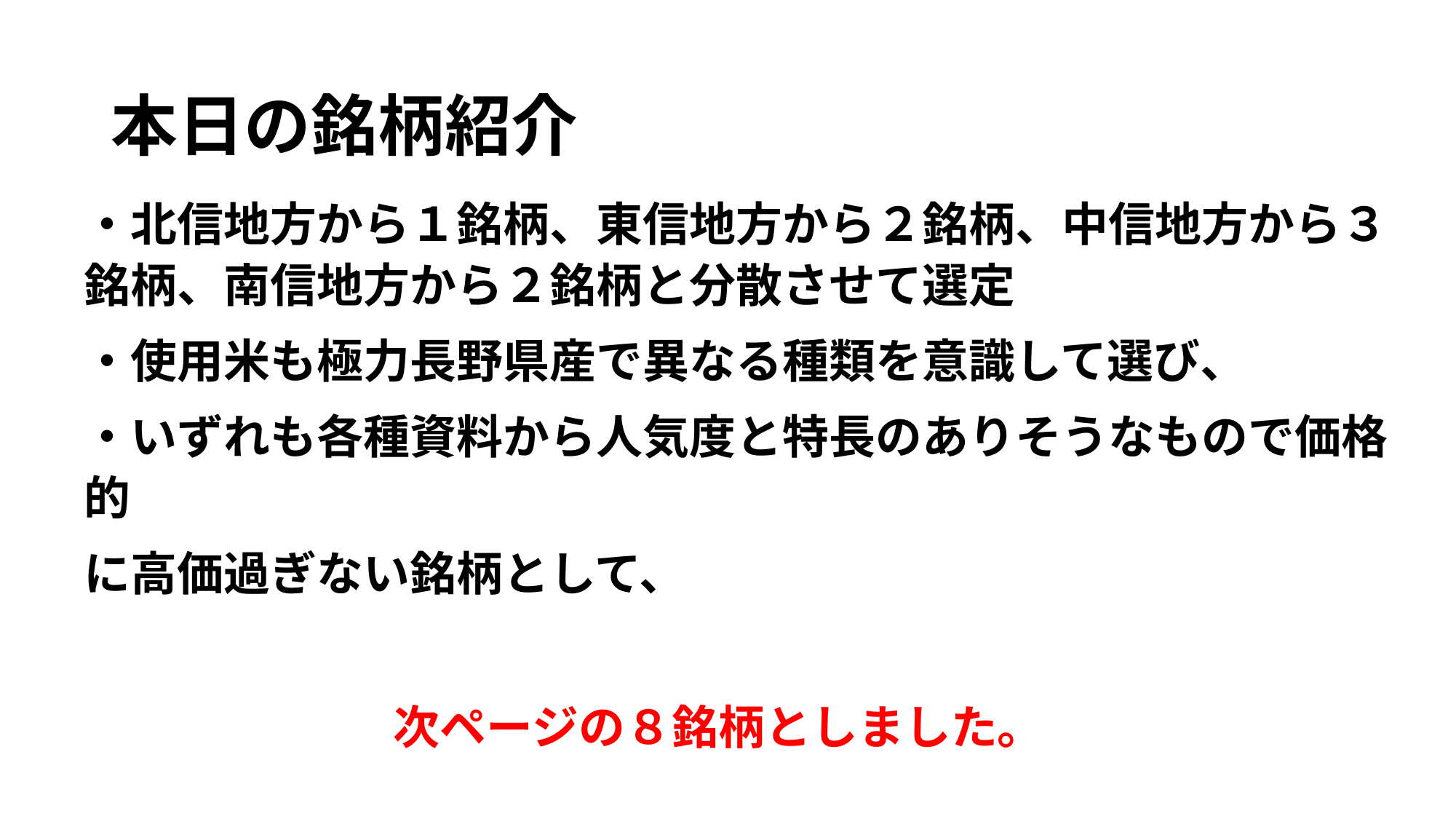

# 本日の銘柄紹介
・北信地方から１銘柄、東信地方から２銘柄、中信地方から３銘柄、南信地方から２銘柄と分散させて選定
・使用米も極力長野県産で異なる種類を意識して選び、
・いずれも各種資料から人気度と特長のありそうなもので価格的
に高価過ぎない銘柄として、

次ページの８銘柄としました。